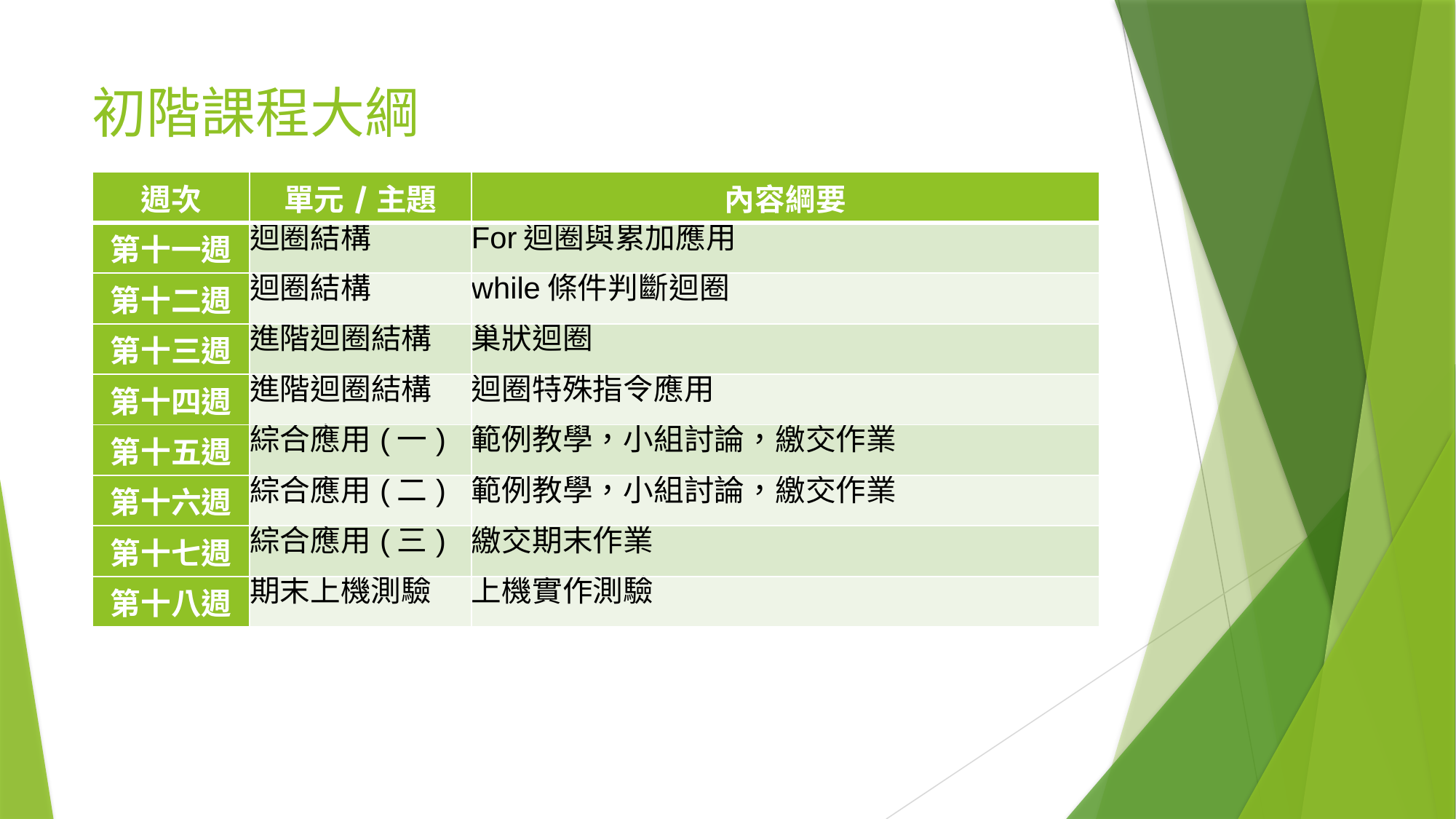

# 初階課程大綱
| 週次 | 單元/主題 | 內容綱要 |
| --- | --- | --- |
| 第十一週 | 迴圈結構 | For迴圈與累加應用 |
| 第十二週 | 迴圈結構 | while條件判斷迴圈 |
| 第十三週 | 進階迴圈結構 | 巢狀迴圈 |
| 第十四週 | 進階迴圈結構 | 迴圈特殊指令應用 |
| 第十五週 | 綜合應用(一) | 範例教學，小組討論，繳交作業 |
| 第十六週 | 綜合應用(二) | 範例教學，小組討論，繳交作業 |
| 第十七週 | 綜合應用(三) | 繳交期末作業 |
| 第十八週 | 期末上機測驗 | 上機實作測驗 |